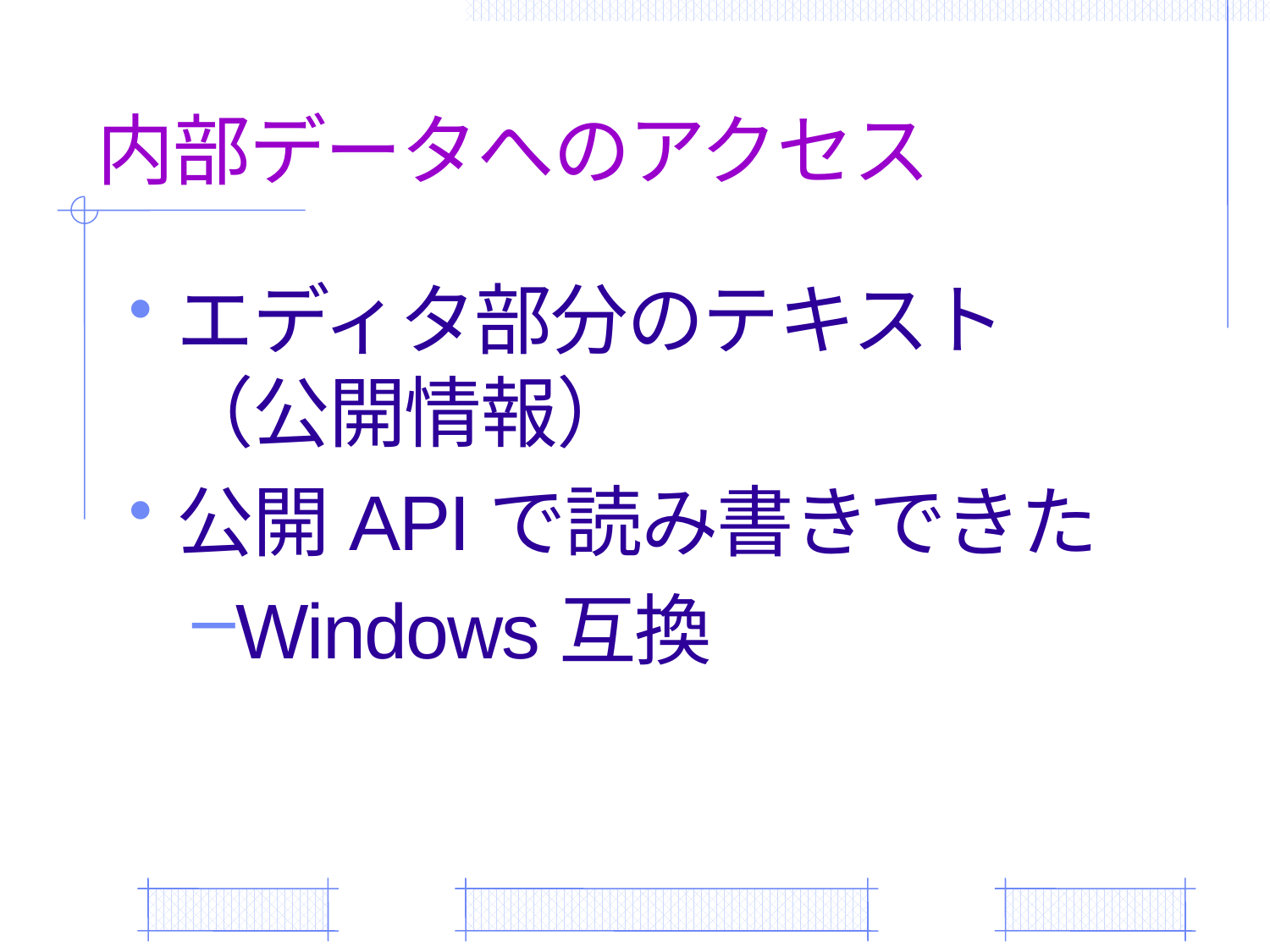

# 内部データへのアクセス
エディタ部分のテキスト
（公開情報）
公開APIで読み書きできた
Windows互換